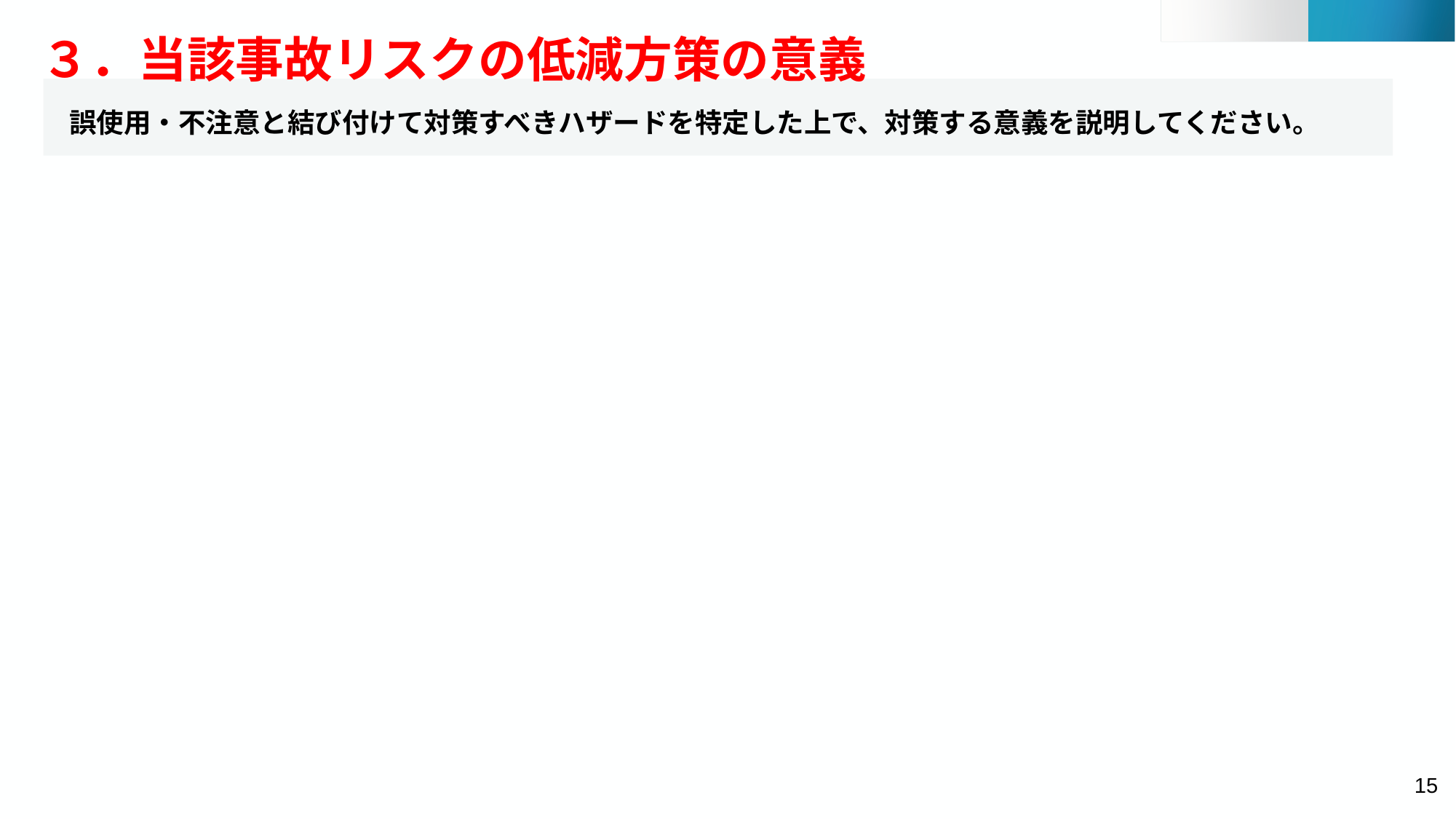

３．当該事故リスクの低減方策の意義
誤使用・不注意と結び付けて対策すべきハザードを特定した上で、対策する意義を説明してください。

15